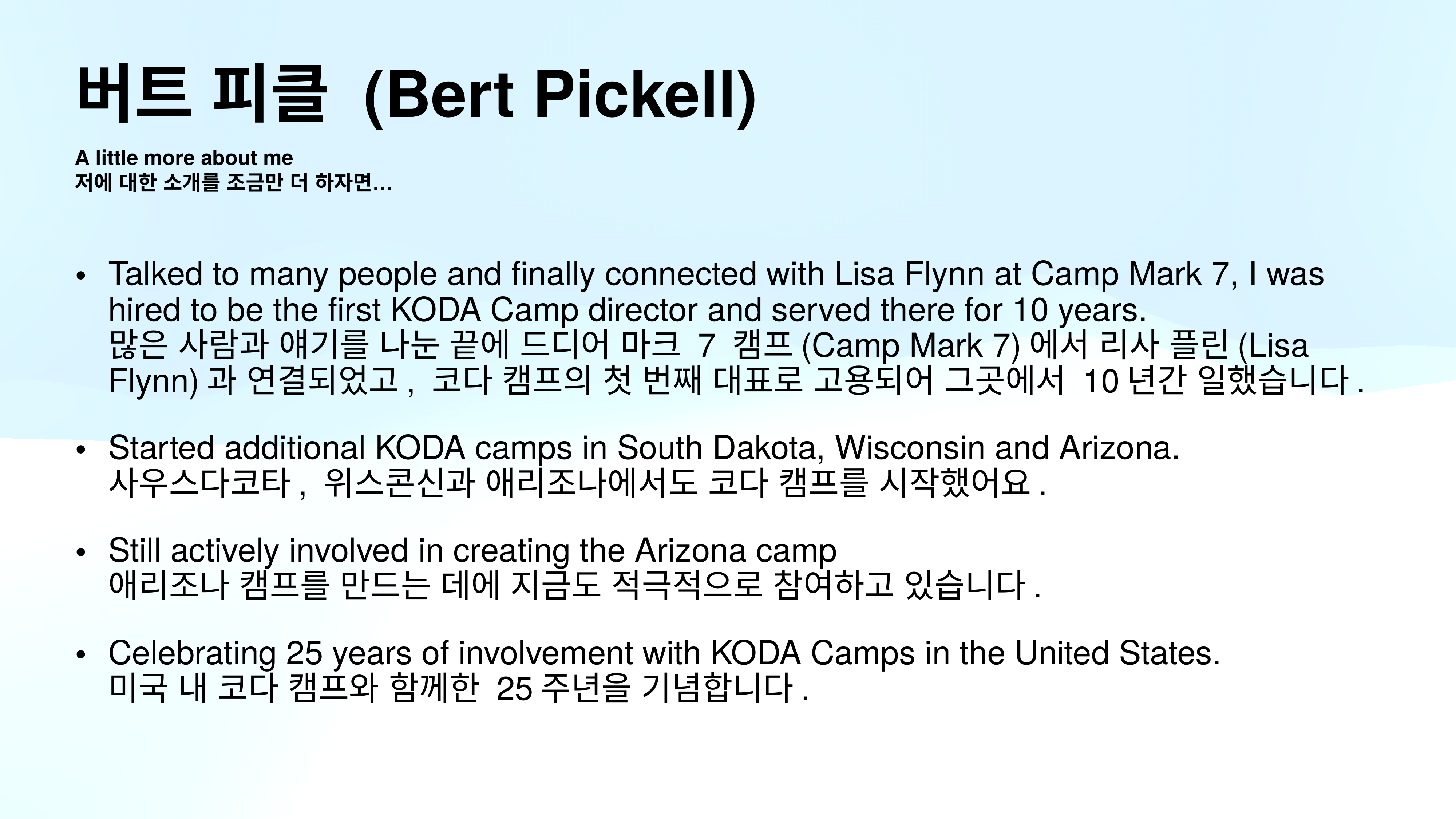

# 버트 피클 (Bert Pickell)
A little more about me
저에 대한 소개를 조금만 더 하자면…
Talked to many people and finally connected with Lisa Flynn at Camp Mark 7, I was hired to be the first KODA Camp director and served there for 10 years.
많은 사람과 얘기를 나눈 끝에 드디어 마크 7 캠프(Camp Mark 7)에서 리사 플린(Lisa Flynn)과 연결되었고, 코다 캠프의 첫 번째 대표로 고용되어 그곳에서 10년간 일했습니다.
Started additional KODA camps in South Dakota, Wisconsin and Arizona.
사우스다코타, 위스콘신과 애리조나에서도 코다 캠프를 시작했어요.
Still actively involved in creating the Arizona camp
애리조나 캠프를 만드는 데에 지금도 적극적으로 참여하고 있습니다.
Celebrating 25 years of involvement with KODA Camps in the United States.
미국 내 코다 캠프와 함께한 25주년을 기념합니다.